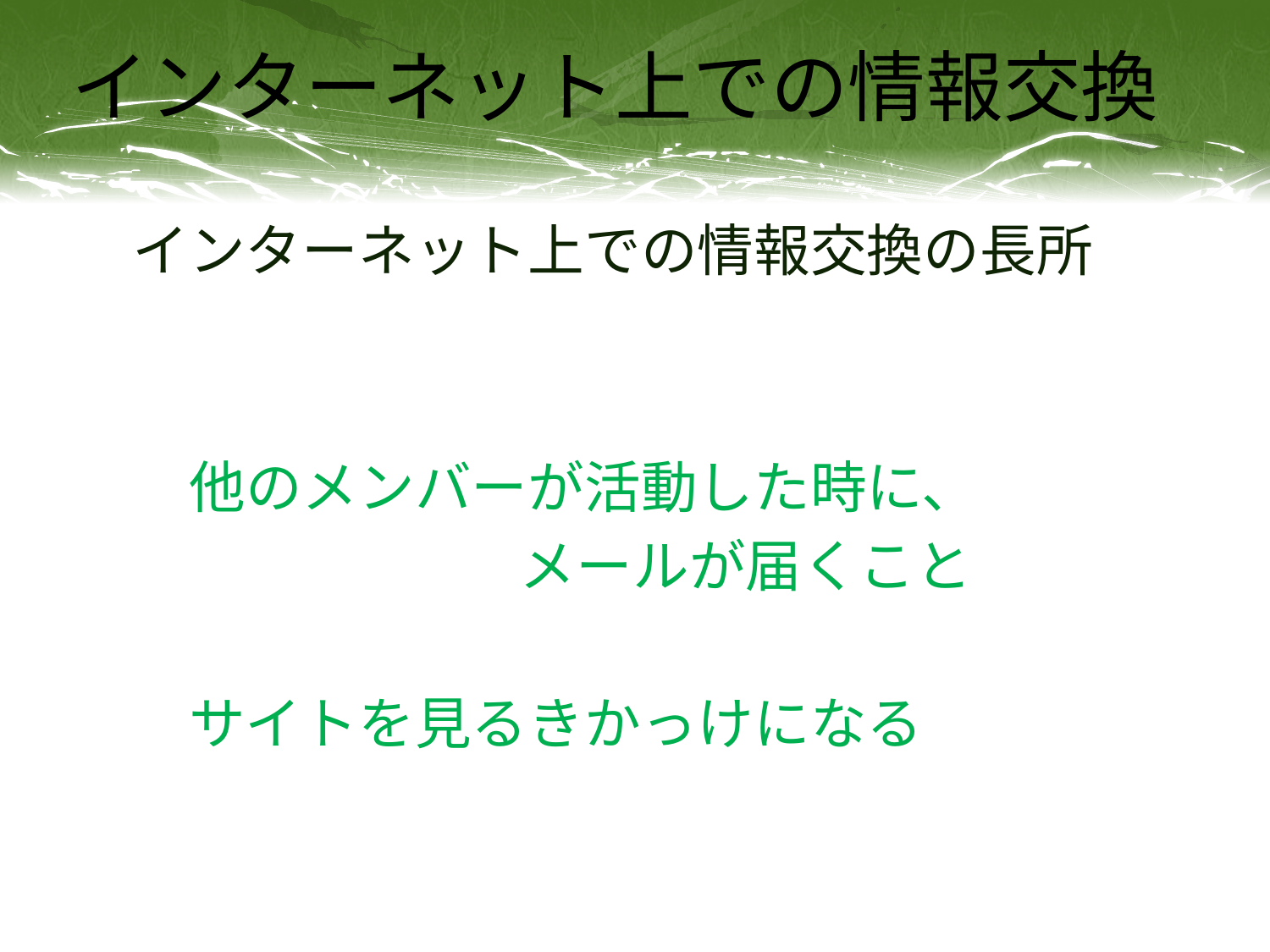

# インターネット上での情報交換
　インターネット上での情報交換の長所

　　他のメンバーが活動した時に、
　　　　　　　　　メールが届くこと

　　サイトを見るきかっけになる